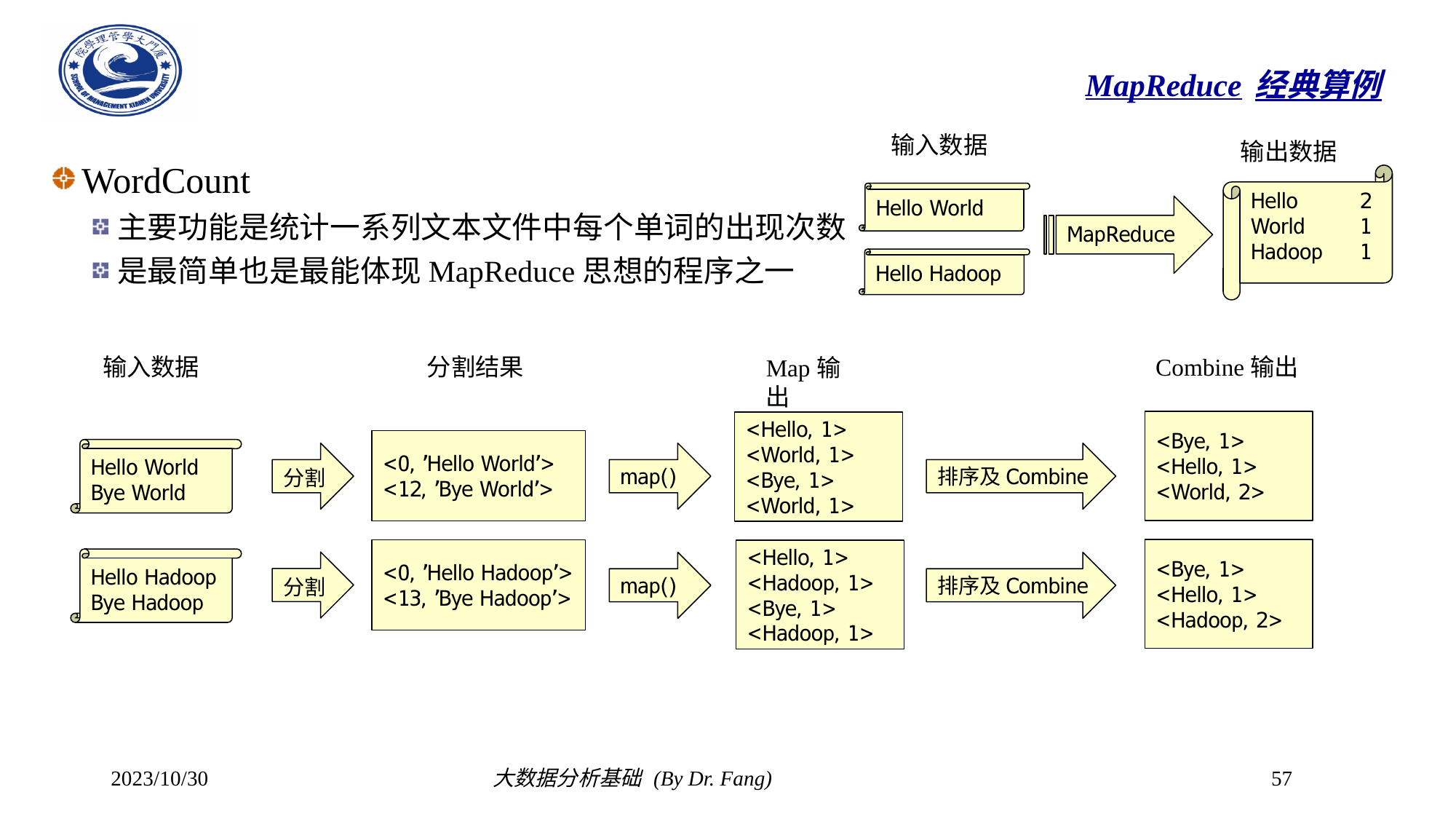

# MapReduce经典算例
输入数据
输出数据
Hello	2
World	1
Hadoop	1
Hello World
MapReduce
Hello Hadoop
WordCount
主要功能是统计一系列文本文件中每个单词的出现次数
是最简单也是最能体现MapReduce思想的程序之一

Combine输出
分割结果
输入数据
Map输出
<Bye, 1>
<Hello, 1>
<World, 2>
<Hello, 1>
<World, 1>
<Bye, 1>
<World, 1>
<0, ’Hello World’>
<12, ’Bye World’>
Hello World
Bye World
分割
map()
排序及Combine
<Bye, 1>
<Hello, 1>
<Hadoop, 2>
<0, ’Hello Hadoop’>
<13, ’Bye Hadoop’>
<Hello, 1>
<Hadoop, 1>
<Bye, 1>
<Hadoop, 1>
Hello Hadoop
Bye Hadoop
分割
map()
排序及Combine
2023/10/30
大数据分析基础 (By Dr. Fang)
57